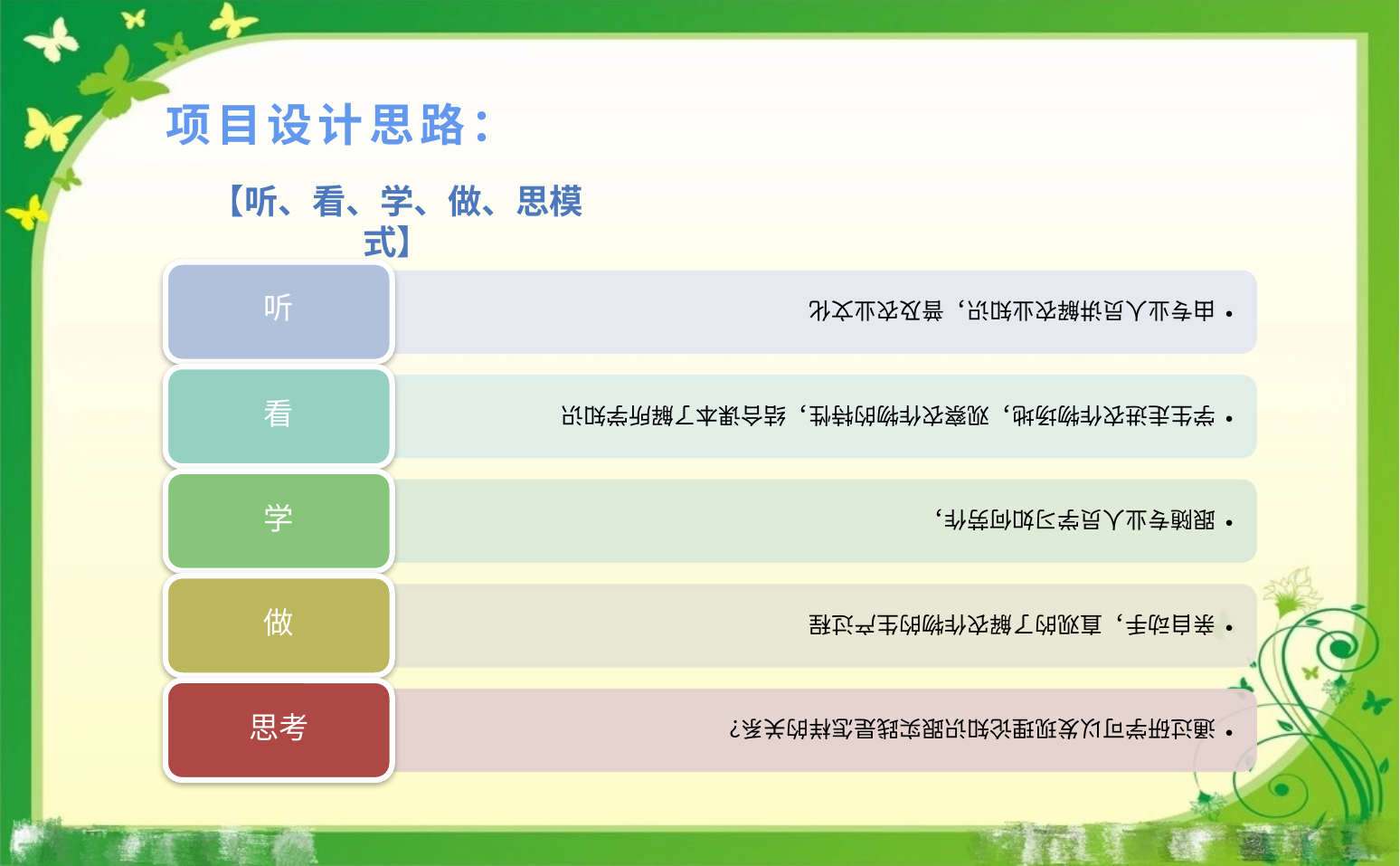

项目设计思路：
【听、看、学、做、思模式】
由专业人员讲解农业知识，普及农业文化
听
学生走进农作物场地，观察农作物的特性，结合课本了解所学知识
看
跟随专业人员学习如何劳作，
学
亲自动手，直观的了解农作物的生产过程
做
通过研学可以发现理论知识跟实践是怎样的关系？
思考